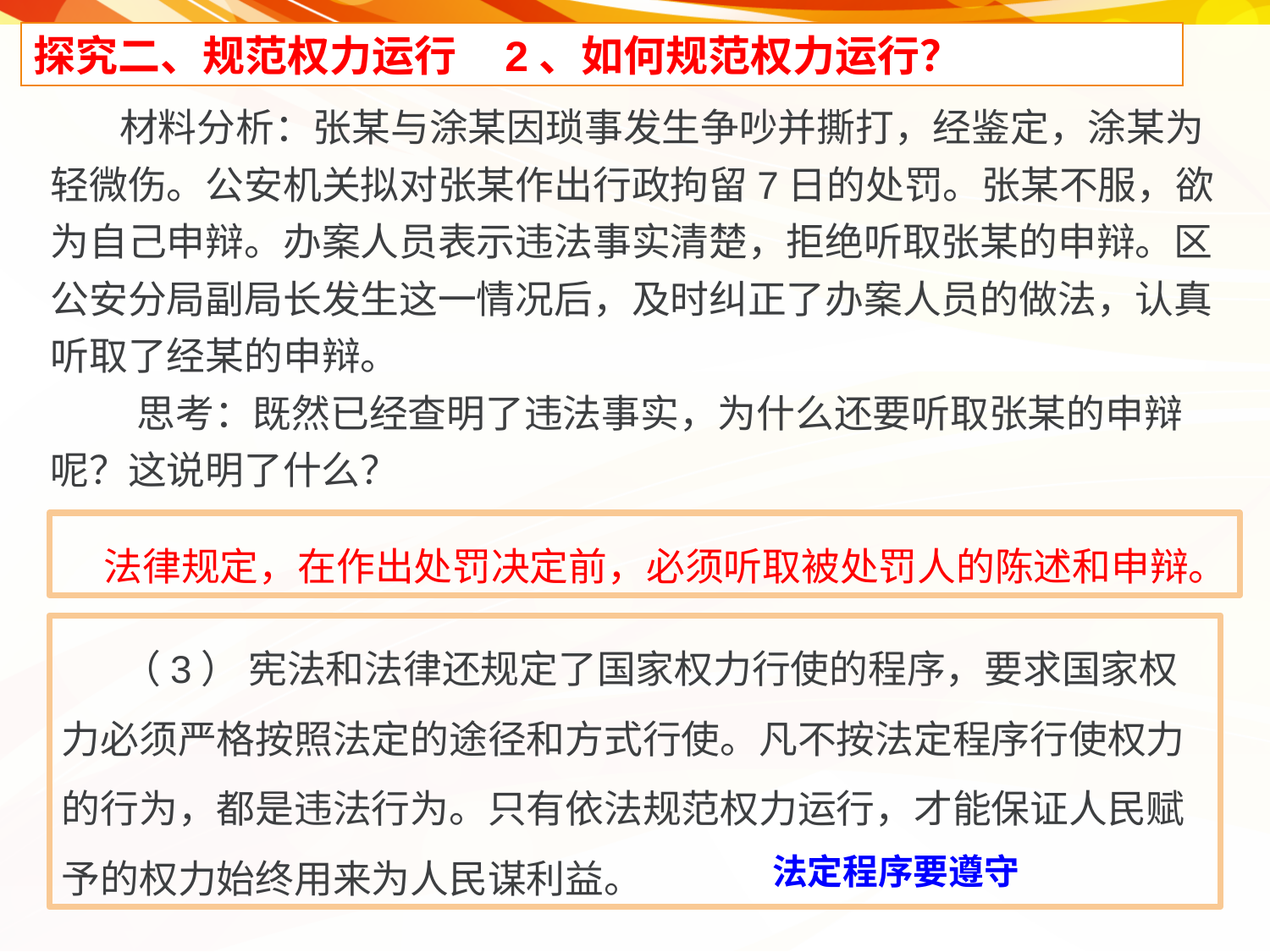

探究二、规范权力运行    2、如何规范权力运行？
  材料分析：张某与涂某因琐事发生争吵并撕打，经鉴定，涂某为轻微伤。公安机关拟对张某作出行政拘留7日的处罚。张某不服，欲为自己申辩。办案人员表示违法事实清楚，拒绝听取张某的申辩。区公安分局副局长发生这一情况后，及时纠正了办案人员的做法，认真听取了经某的申辩。
    思考：既然已经查明了违法事实，为什么还要听取张某的申辩呢？这说明了什么？
法律规定，在作出处罚决定前，必须听取被处罚人的陈述和申辩。
 （3） 宪法和法律还规定了国家权力行使的程序，要求国家权力必须严格按照法定的途径和方式行使。凡不按法定程序行使权力的行为，都是违法行为。只有依法规范权力运行，才能保证人民赋予的权力始终用来为人民谋利益。
法定程序要遵守